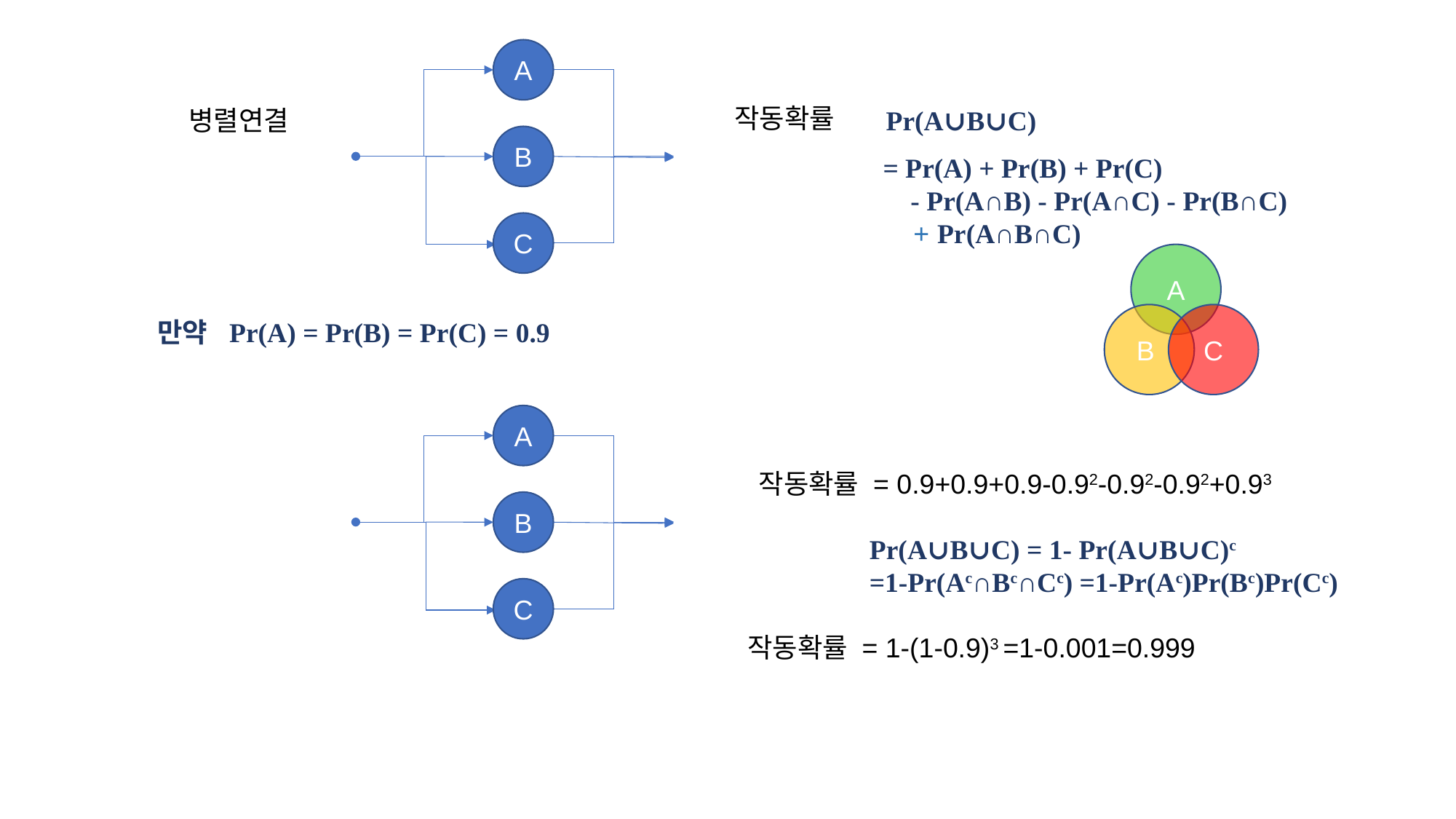

A
B
C
작동확률
병렬연결
Pr(A∪B∪C)
= Pr(A) + Pr(B) + Pr(C)
    - Pr(A∩B) - Pr(A∩C) - Pr(B∩C)
    + Pr(A∩B∩C)
A
B
C
만약  Pr(A) = Pr(B) = Pr(C) = 0.9
A
B
C
작동확률 = 0.9+0.9+0.9-0.92-0.92-0.92+0.93
Pr(A∪B∪C) = 1- Pr(A∪B∪C)c
=1-Pr(Ac∩Bc∩Cc) =1-Pr(Ac)Pr(Bc)Pr(Cc)
작동확률 = 1-(1-0.9)3 =1-0.001=0.999